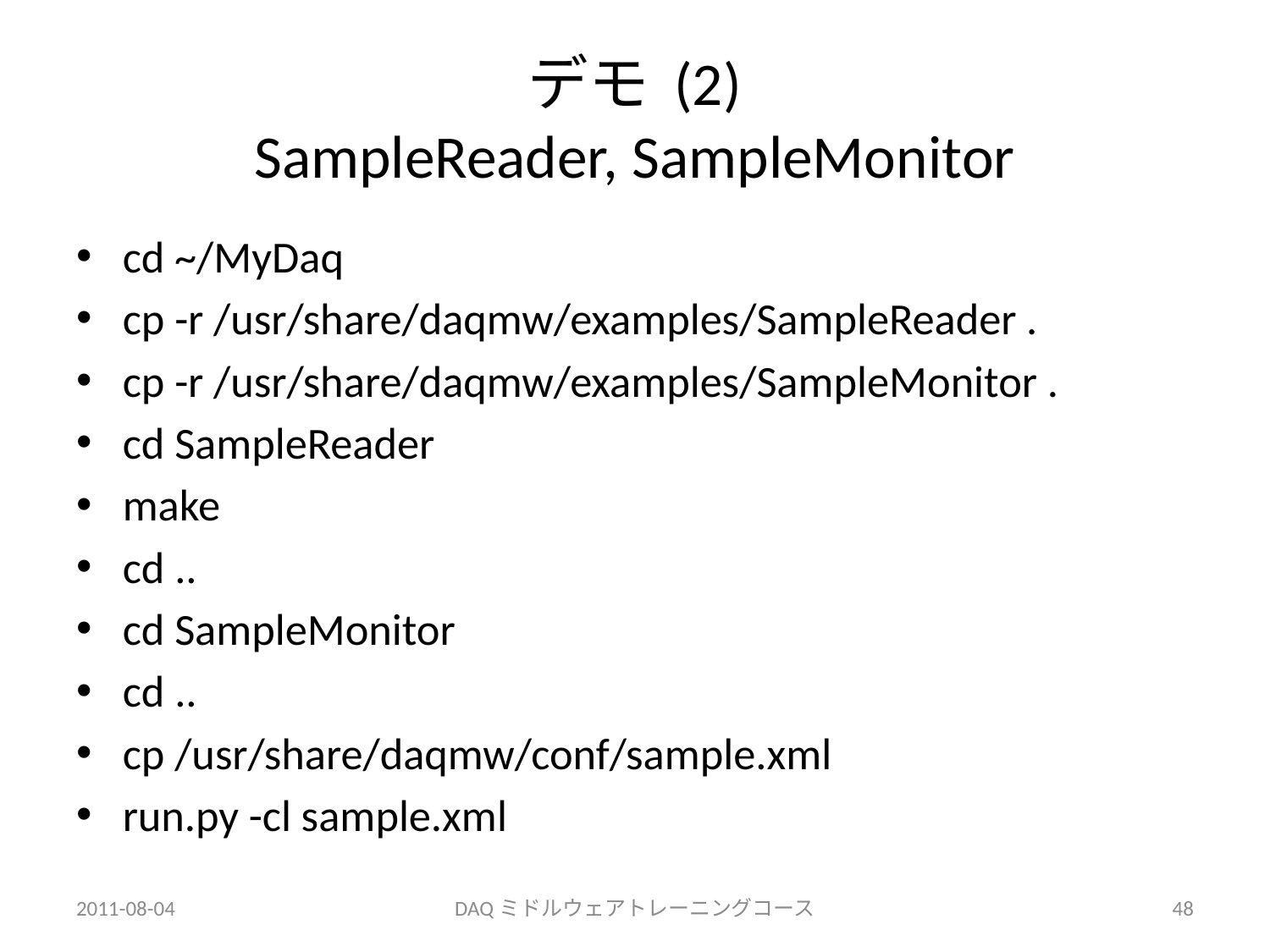

# デモ (2) SampleReader, SampleMonitor
cd ~/MyDaq
cp -r /usr/share/daqmw/examples/SampleReader .
cp -r /usr/share/daqmw/examples/SampleMonitor .
cd SampleReader
make
cd ..
cd SampleMonitor
cd ..
cp /usr/share/daqmw/conf/sample.xml
run.py -cl sample.xml
2011-08-04
DAQミドルウェアトレーニングコース
48